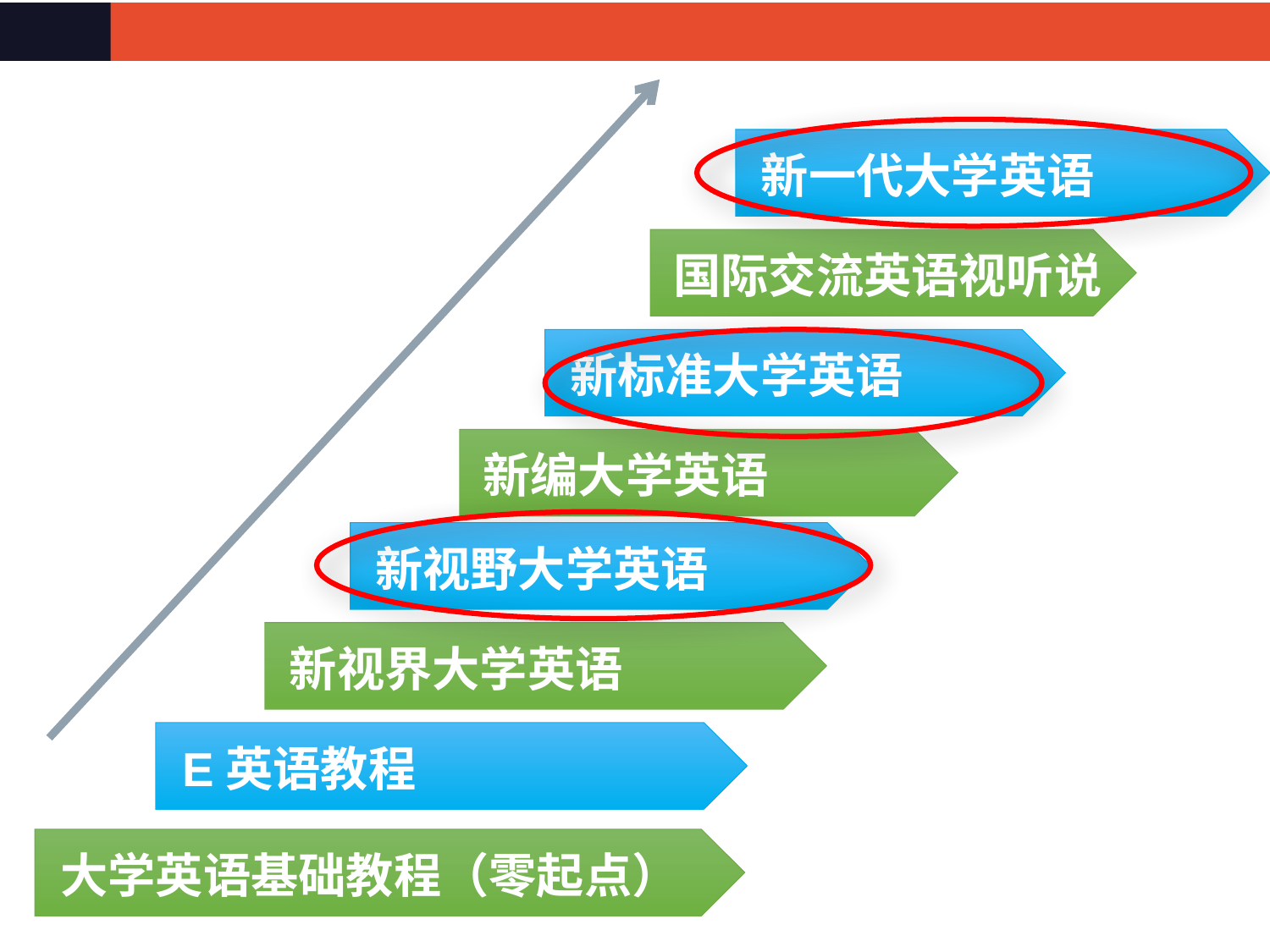

新一代大学英语

国际交流英语视听说

新标准大学英语

新编大学英语

新视野大学英语

新视界大学英语

E英语教程

大学英语基础教程（零起点）